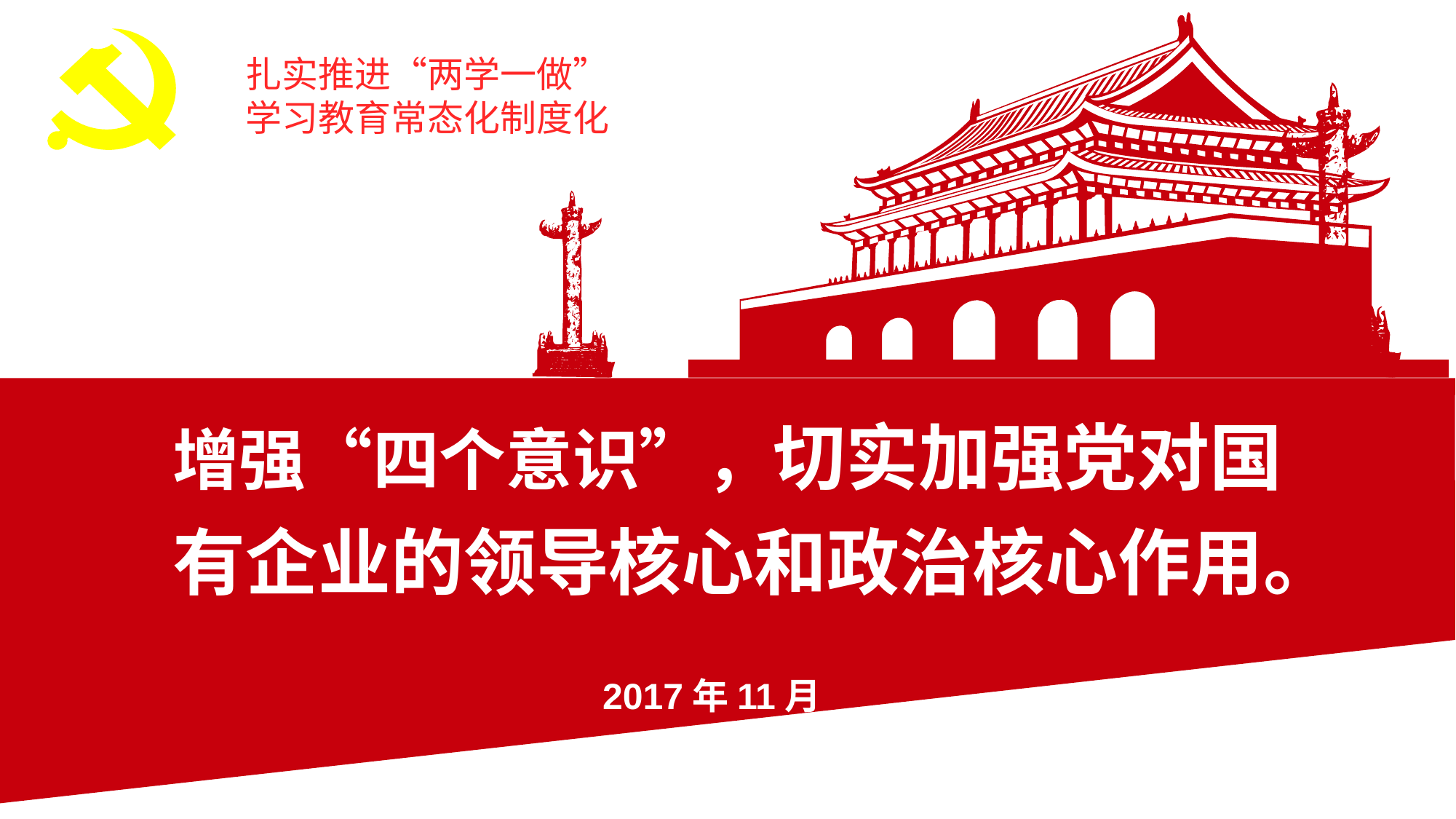

扎实推进“两学一做”
学习教育常态化制度化

增强“四个意识”，切实加强党对国有企业的领导核心和政治核心作用。
2017年11月